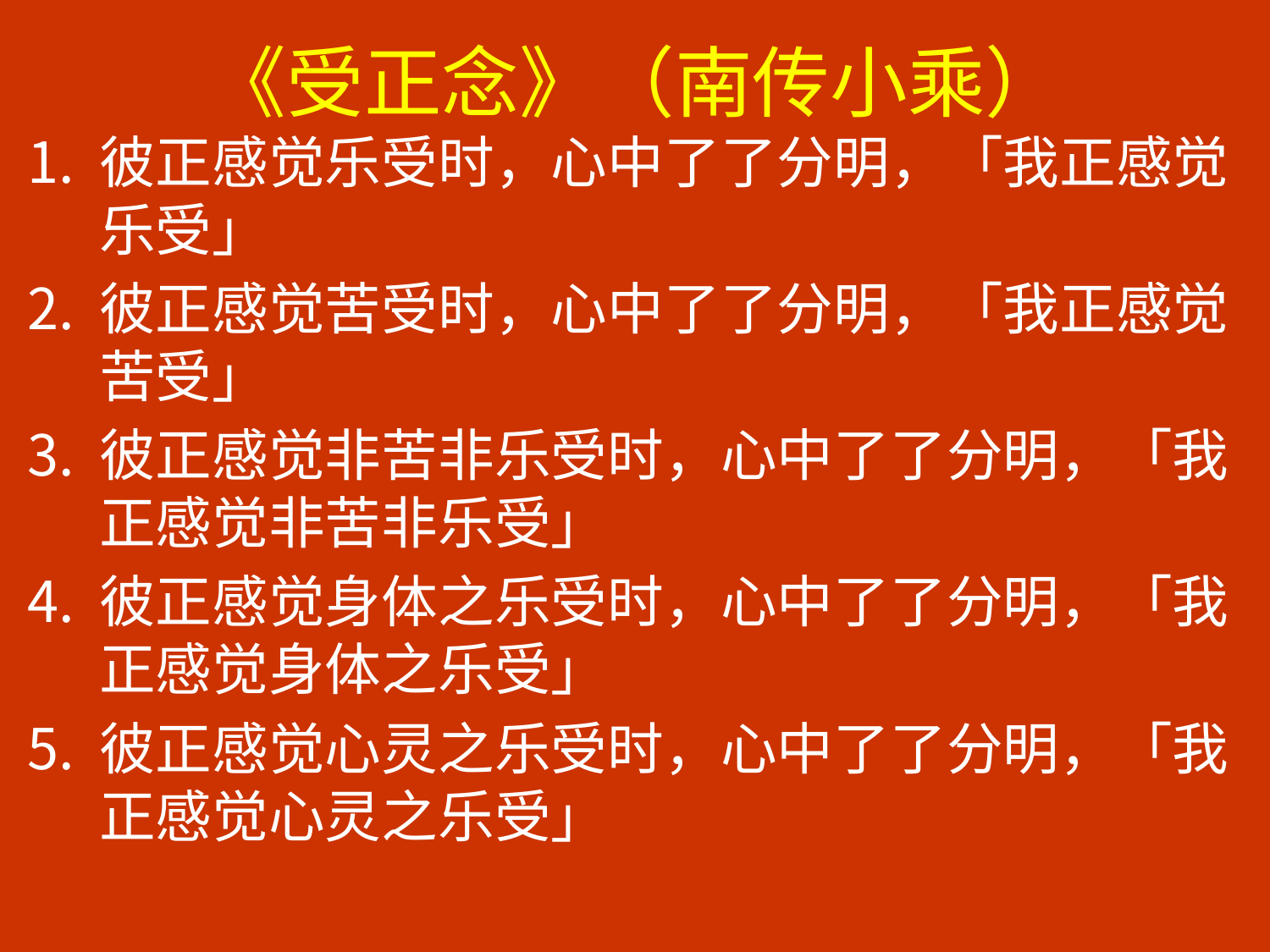

# 《受正念》（南传小乘）
彼正感觉乐受时，心中了了分明，「我正感觉乐受」
彼正感觉苦受时，心中了了分明，「我正感觉苦受」
彼正感觉非苦非乐受时，心中了了分明，「我正感觉非苦非乐受」
彼正感觉身体之乐受时，心中了了分明，「我正感觉身体之乐受」
彼正感觉心灵之乐受时，心中了了分明，「我正感觉心灵之乐受」